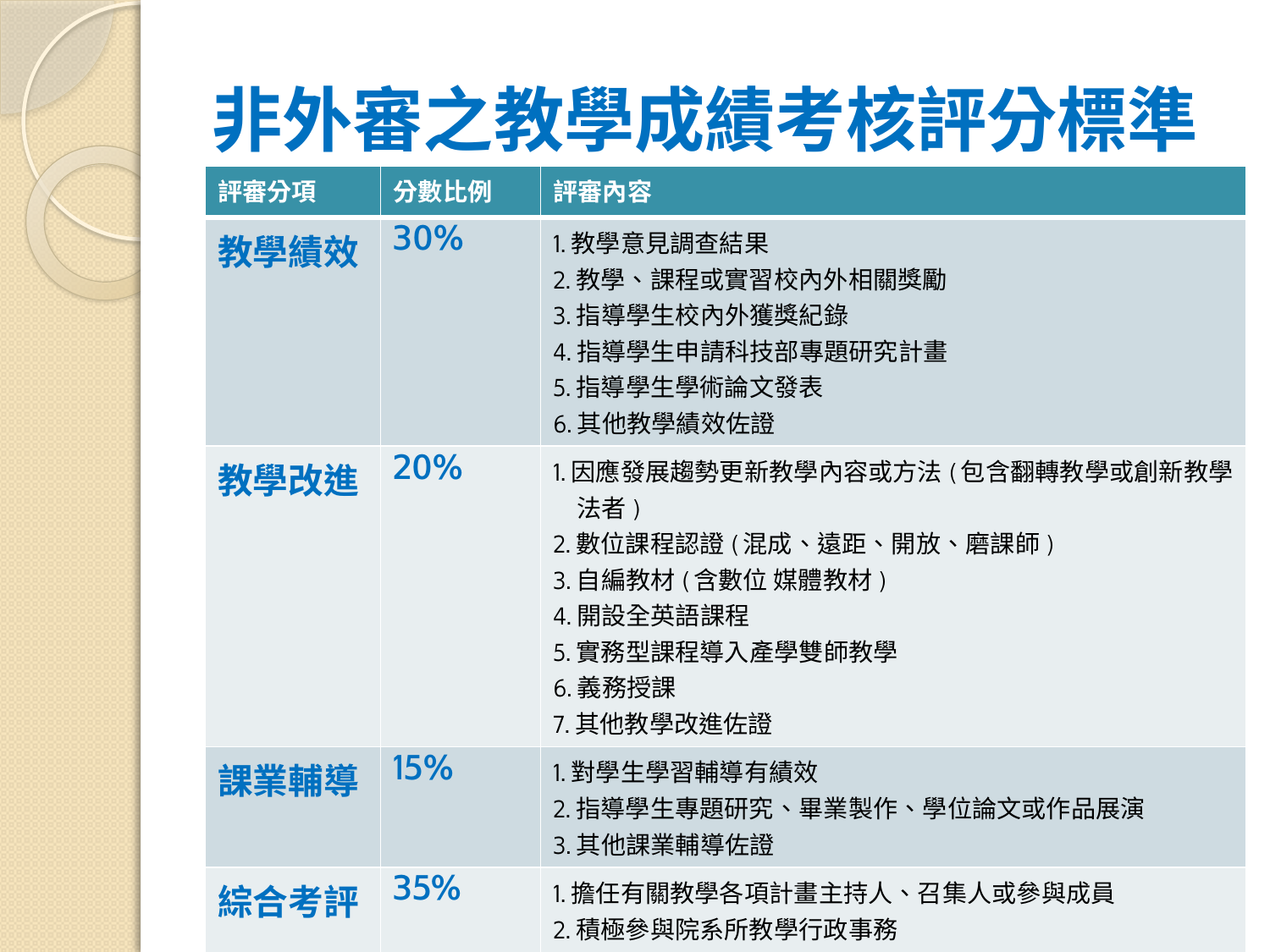

# 非外審之教學成績考核評分標準
| 評審分項 | 分數比例 | 評審內容 |
| --- | --- | --- |
| 教學績效 | 30% | 1.教學意見調查結果 2.教學、課程或實習校內外相關獎勵 3.指導學生校內外獲獎紀錄 4.指導學生申請科技部專題研究計畫 5.指導學生學術論文發表 6.其他教學績效佐證 |
| 教學改進 | 20% | 1.因應發展趨勢更新教學內容或方法(包含翻轉教學或創新教學 法者) 2.數位課程認證(混成、遠距、開放、磨課師) 3.自編教材(含數位 媒體教材) 4.開設全英語課程 5.實務型課程導入產學雙師教學 6.義務授課 7.其他教學改進佐證 |
| 課業輔導 | 15% | 1.對學生學習輔導有績效 2.指導學生專題研究、畢業製作、學位論文或作品展演 3.其他課業輔導佐證 |
| 綜合考評 | 35% | 1.擔任有關教學各項計畫主持人、召集人或參與成員 2.積極參與院系所教學行政事務 3.其他有關教學相關創新作為或貢獻及教學責任考評 |